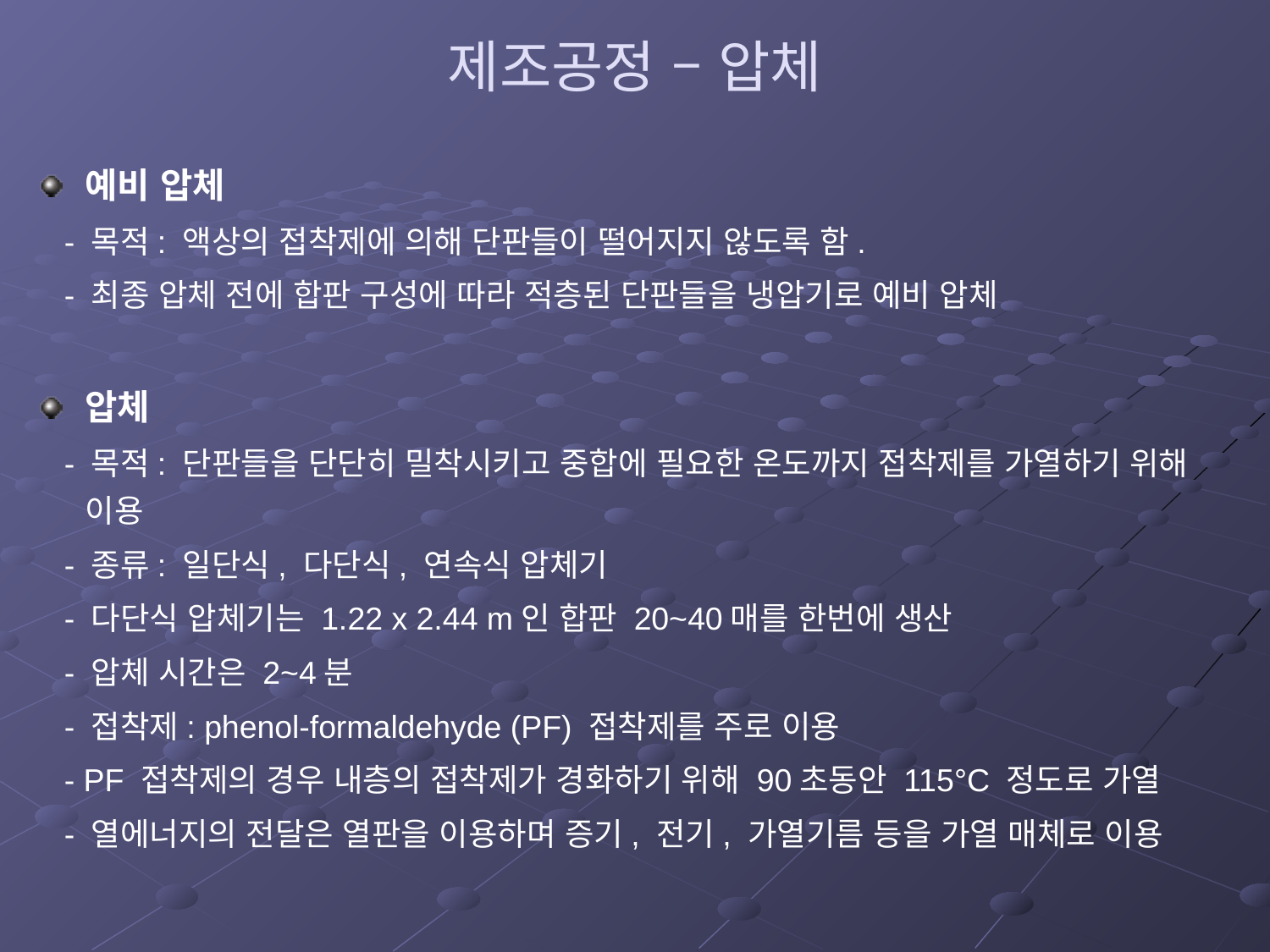

# 제조공정 – 압체
예비 압체
   - 목적: 액상의 접착제에 의해 단판들이 떨어지지 않도록 함.
   - 최종 압체 전에 합판 구성에 따라 적층된 단판들을 냉압기로 예비 압체

압체
   - 목적: 단판들을 단단히 밀착시키고 중합에 필요한 온도까지 접착제를 가열하기 위해 이용
   - 종류: 일단식, 다단식, 연속식 압체기
   - 다단식 압체기는 1.22 x 2.44 m인 합판 20~40매를 한번에 생산
   - 압체 시간은 2~4분
   - 접착제: phenol-formaldehyde (PF) 접착제를 주로 이용
   - PF 접착제의 경우 내층의 접착제가 경화하기 위해 90초동안 115°C 정도로 가열
   - 열에너지의 전달은 열판을 이용하며 증기, 전기, 가열기름 등을 가열 매체로 이용